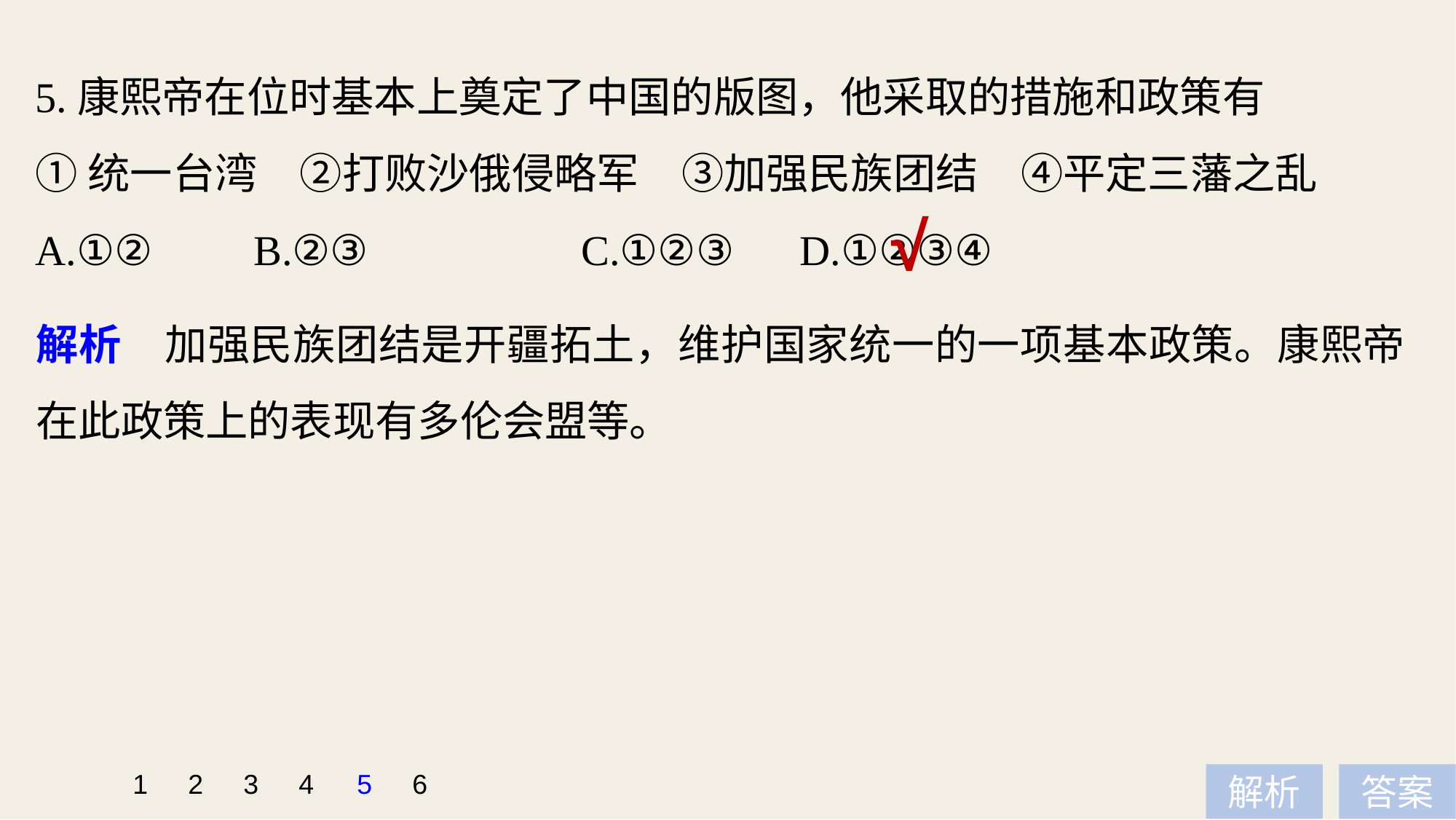

5.康熙帝在位时基本上奠定了中国的版图，他采取的措施和政策有
①统一台湾　②打败沙俄侵略军　③加强民族团结　④平定三藩之乱
A.①②  	B.②③  		C.①②③  	D.①②③④
√
解析　加强民族团结是开疆拓土，维护国家统一的一项基本政策。康熙帝在此政策上的表现有多伦会盟等。
1
2
3
4
5
6
解析
答案